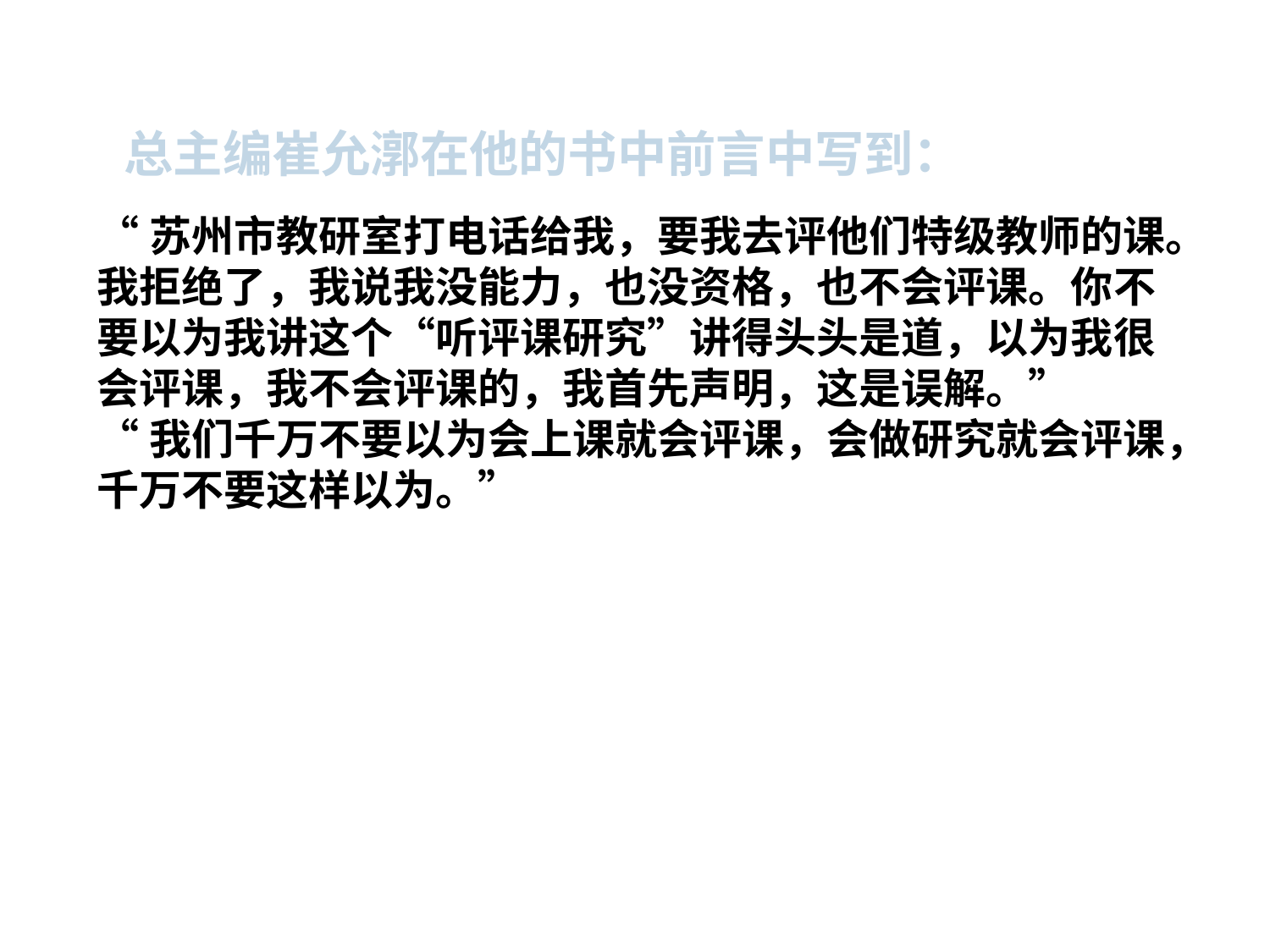

总主编崔允漷在他的书中前言中写到：
“苏州市教研室打电话给我，要我去评他们特级教师的课。我拒绝了，我说我没能力，也没资格，也不会评课。你不要以为我讲这个“听评课研究”讲得头头是道，以为我很会评课，我不会评课的，我首先声明，这是误解。”
“我们千万不要以为会上课就会评课，会做研究就会评课，千万不要这样以为。”